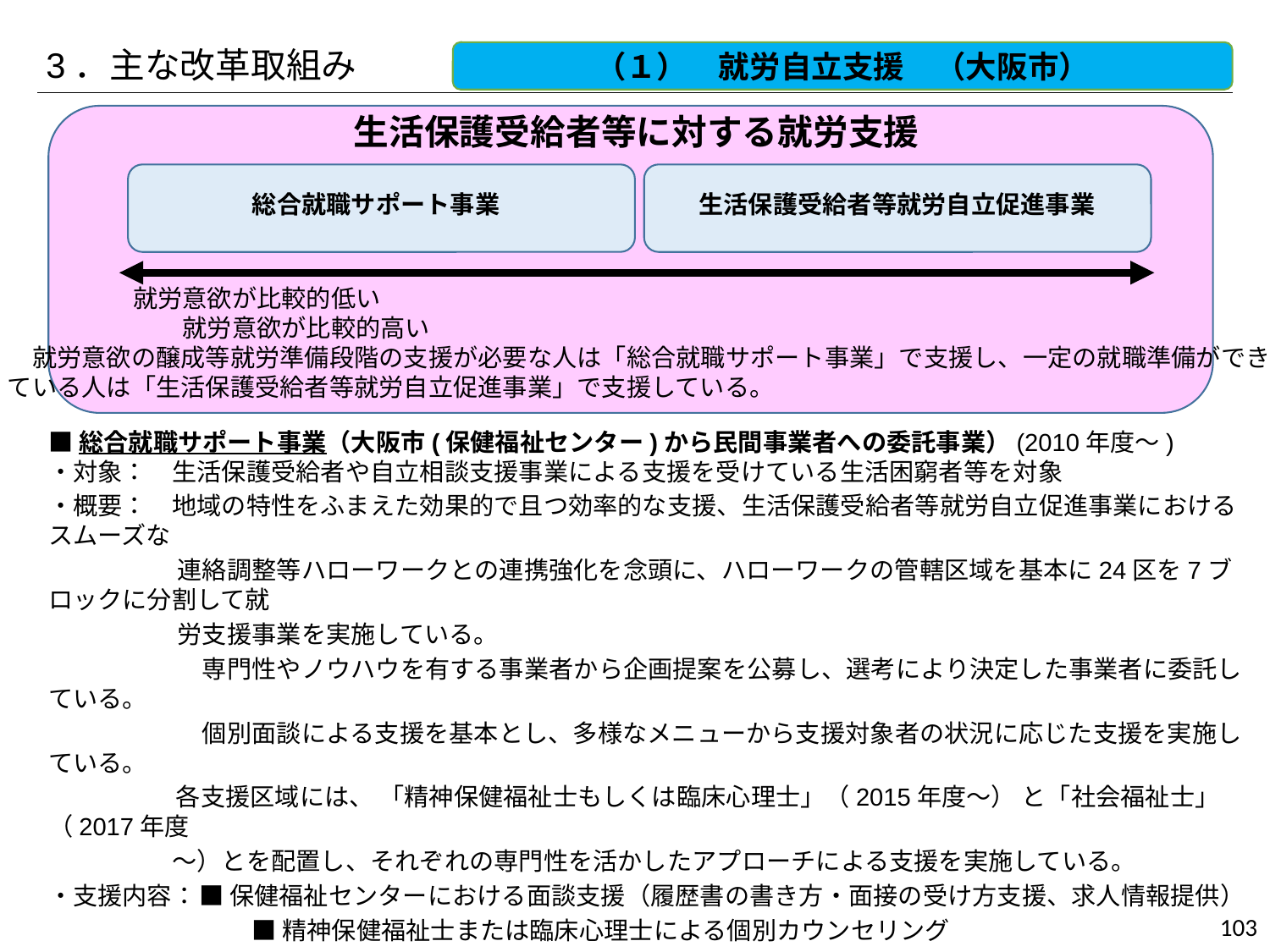

3．主な改革取組み
（１）　就労自立支援　（大阪市）
生活保護受給者等に対する就労支援

生活保護受給者等就労自立促進事業
総合就職サポート事業
就労意欲が比較的低い　　　　　　　　　　　　　　　　　　　　　　　　　　　　　　　　　就労意欲が比較的高い

　就労意欲の醸成等就労準備段階の支援が必要な人は「総合就職サポート事業」で支援し、一定の就職準備ができ
ている人は「生活保護受給者等就労自立促進事業」で支援している。
■総合就職サポート事業（大阪市(保健福祉センター)から民間事業者への委託事業）(2010年度～)
・対象：　生活保護受給者や自立相談支援事業による支援を受けている生活困窮者等を対象
・概要：　地域の特性をふまえた効果的で且つ効率的な支援、生活保護受給者等就労自立促進事業におけるスムーズな
　　　　 　連絡調整等ハローワークとの連携強化を念頭に、ハローワークの管轄区域を基本に24区を7ブロックに分割して就
　　　　 　労支援事業を実施している。
　　　　　　 専門性やノウハウを有する事業者から企画提案を公募し、選考により決定した事業者に委託している。
　　　　　　 個別面談による支援を基本とし、多様なメニューから支援対象者の状況に応じた支援を実施している。
　　　    　 各支援区域には、 「精神保健福祉士もしくは臨床心理士」（2015年度～） と「社会福祉士」（2017年度
　　　　　～）とを配置し、それぞれの専門性を活かしたアプローチによる支援を実施している。
・支援内容： ■ 保健福祉センターにおける面談支援（履歴書の書き方・面接の受け方支援、求人情報提供）
　　　　　　　　 ■ 精神保健福祉士または臨床心理士による個別カウンセリング
　　　　　　　　 ■ ハローワーク等における求職活動同行支援
　　　　　　　　 ■ 独自求人案件の開拓
　　　　　　　　 ■ ビジネススキルやコミュニケーション能力向上の為の支援（グループワーク、セミナー等）
　　　　　　　　 ■ 就労後の職場定着支援
103